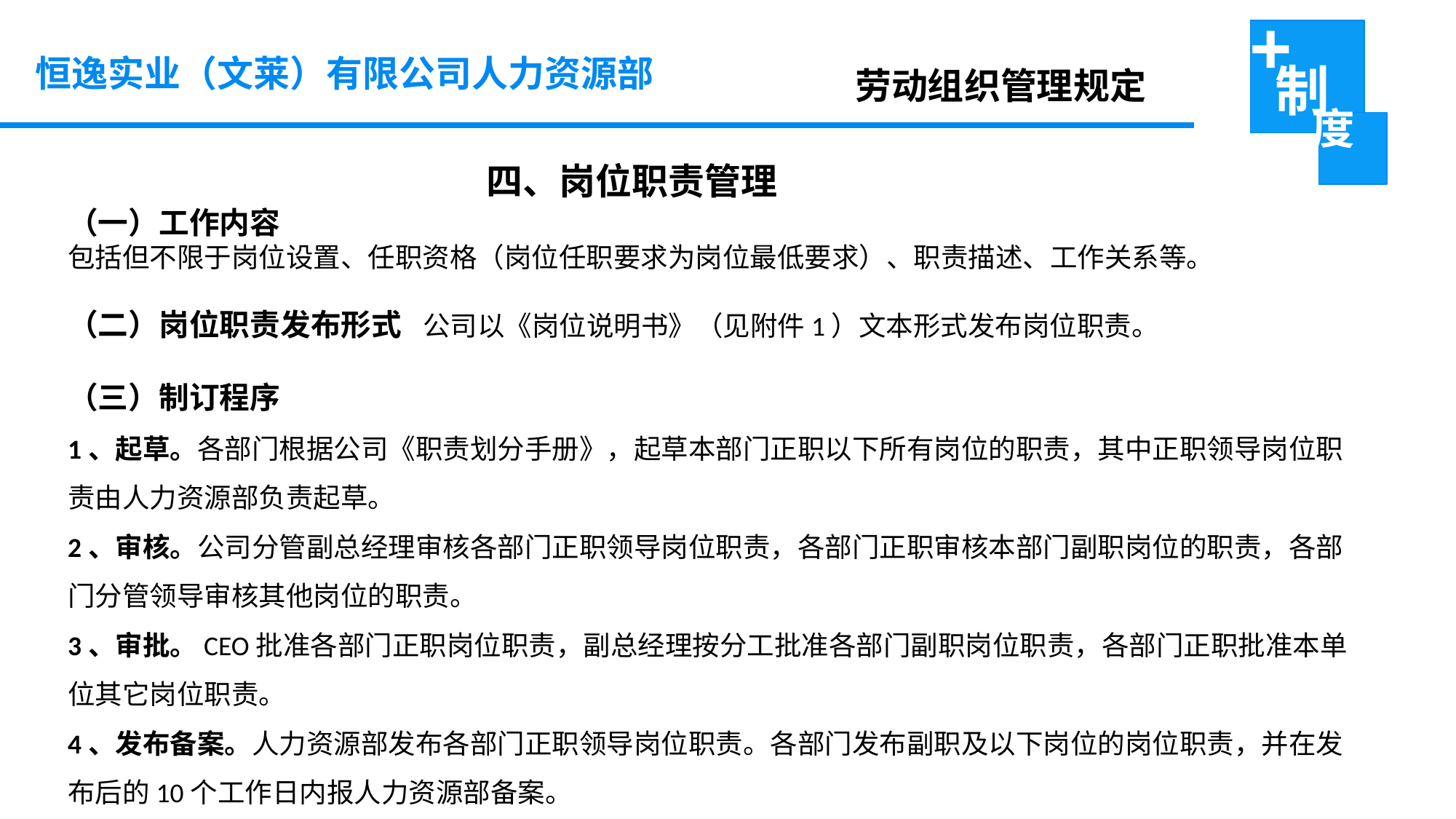

恒逸实业（文莱）有限公司人力资源部
劳动组织管理规定
四、岗位职责管理

（一）工作内容
包括但不限于岗位设置、任职资格（岗位任职要求为岗位最低要求）、职责描述、工作关系等。

（二）岗位职责发布形式   公司以《岗位说明书》（见附件1）文本形式发布岗位职责。

（三）制订程序
1、起草。各部门根据公司《职责划分手册》，起草本部门正职以下所有岗位的职责，其中正职领导岗位职责由人力资源部负责起草。
2、审核。公司分管副总经理审核各部门正职领导岗位职责，各部门正职审核本部门副职岗位的职责，各部门分管领导审核其他岗位的职责。
3、审批。CEO批准各部门正职岗位职责，副总经理按分工批准各部门副职岗位职责，各部门正职批准本单位其它岗位职责。
4、发布备案。人力资源部发布各部门正职领导岗位职责。各部门发布副职及以下岗位的岗位职责，并在发布后的10个工作日内报人力资源部备案。